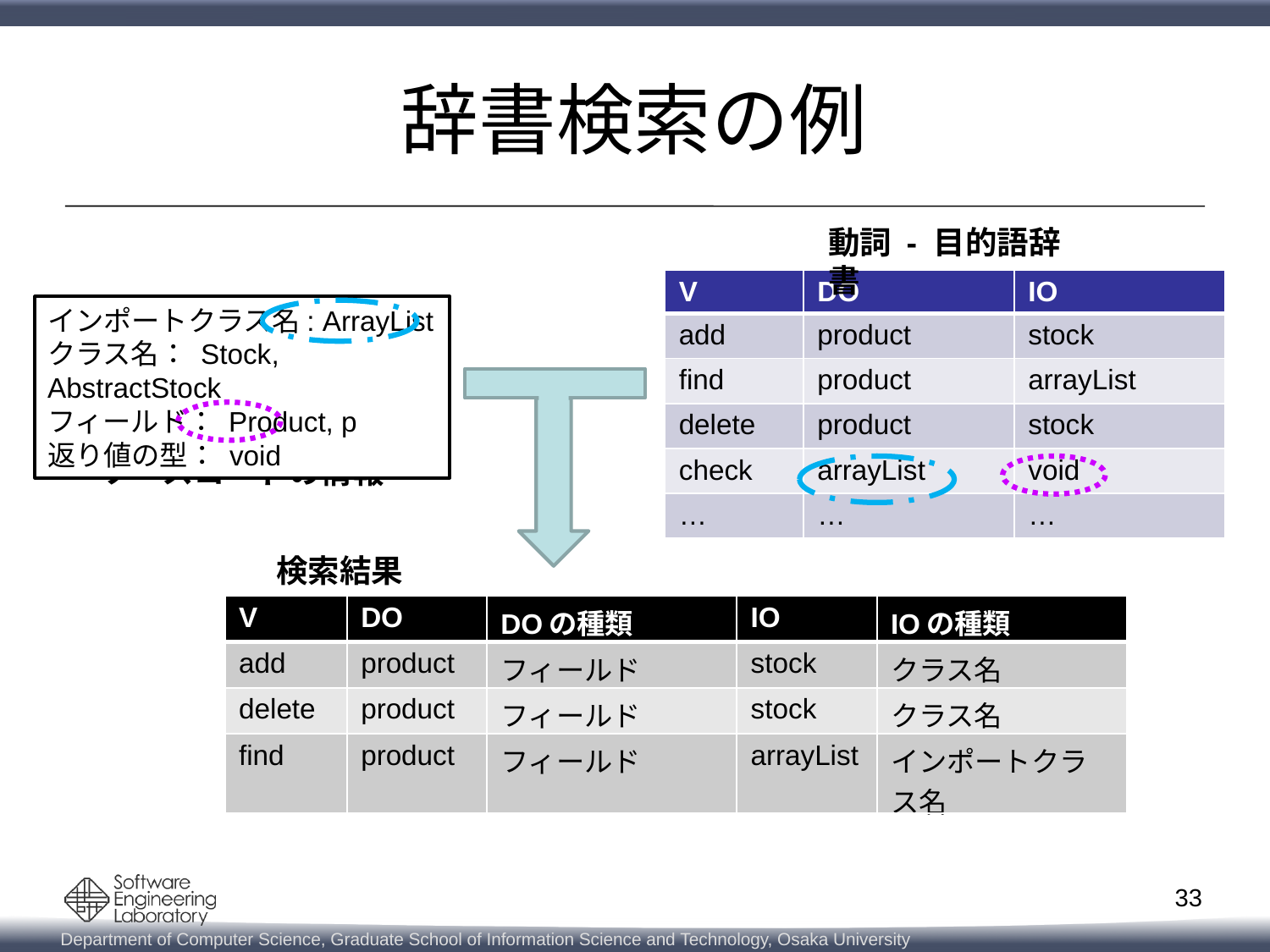

# 辞書検索の例
動詞 - 目的語辞書
| V | DO | IO |
| --- | --- | --- |
| add | product | stock |
| find | product | arrayList |
| delete | product | stock |
| check | arrayList | void |
| … | … | … |
インポートクラス名: ArrayList
クラス名： Stock, AbstractStock
フィールド： Product, p
返り値の型： void

ソースコードの情報

検索結果
| V | DO | DOの種類 | IO | IOの種類 |
| --- | --- | --- | --- | --- |
| add | product | フィールド | stock | クラス名 |
| delete | product | フィールド | stock | クラス名 |
| find | product | フィールド | arrayList | インポートクラス名 |
33